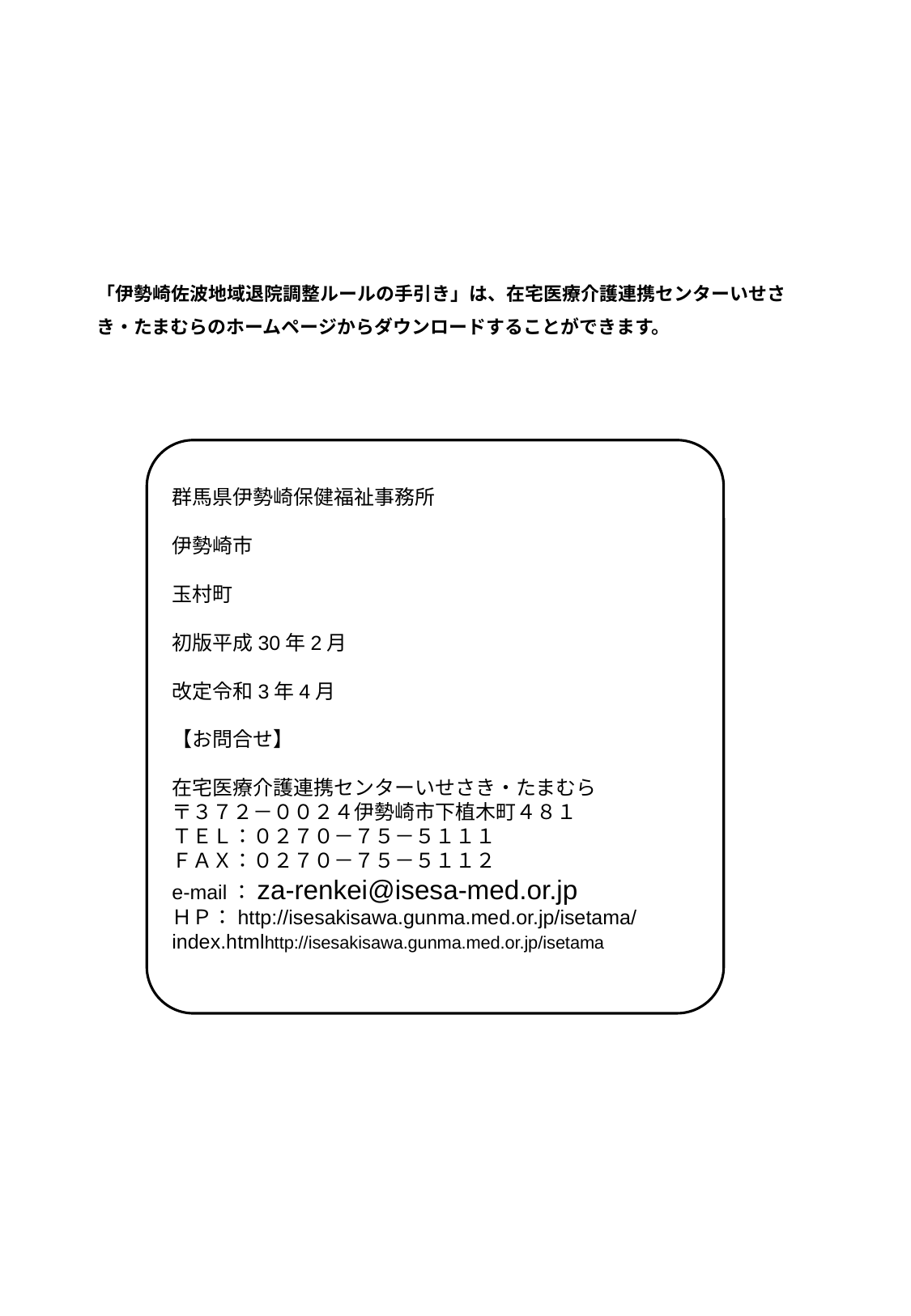

「伊勢崎佐波地域退院調整ルールの手引き」は、在宅医療介護連携センターいせさき・たまむらのホームページからダウンロードすることができます。

群馬県伊勢崎保健福祉事務所

伊勢崎市

玉村町

初版平成30年2月

改定令和3年4月

【お問合せ】

在宅医療介護連携センターいせさき・たまむら
〒３７２－００２４伊勢崎市下植木町４８１
ＴＥＬ：０２７０－７５－５１１１
ＦＡＸ：０２７０－７５－５１１２
e-mail：za-renkei@isesa-med.or.jp
ＨＰ：http://isesakisawa.gunma.med.or.jp/isetama/index.htmlhttp://isesakisawa.gunma.med.or.jp/isetama